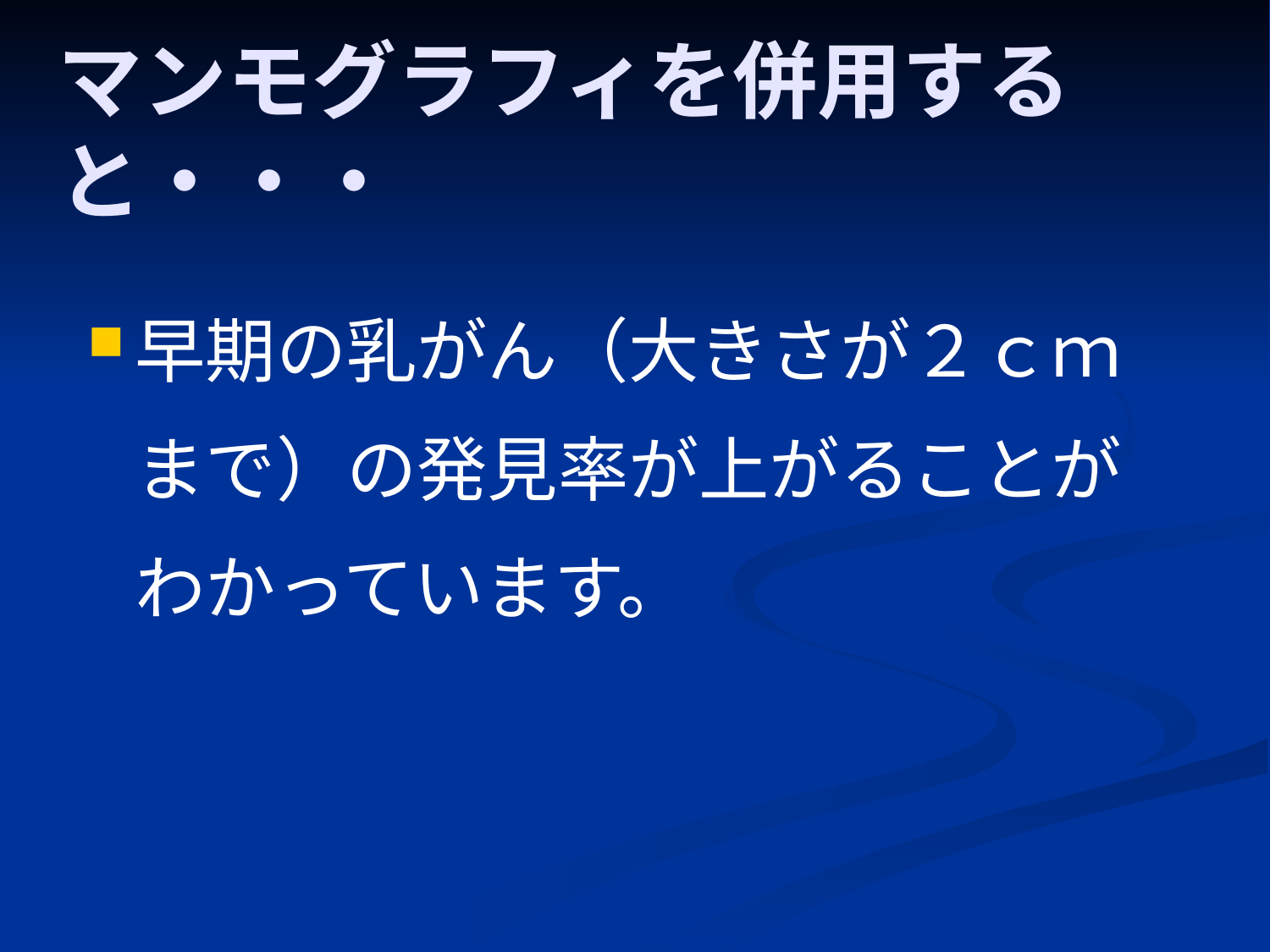

# マンモグラフィを併用すると・・・
早期の乳がん（大きさが２ｃｍまで）の発見率が上がることがわかっています。